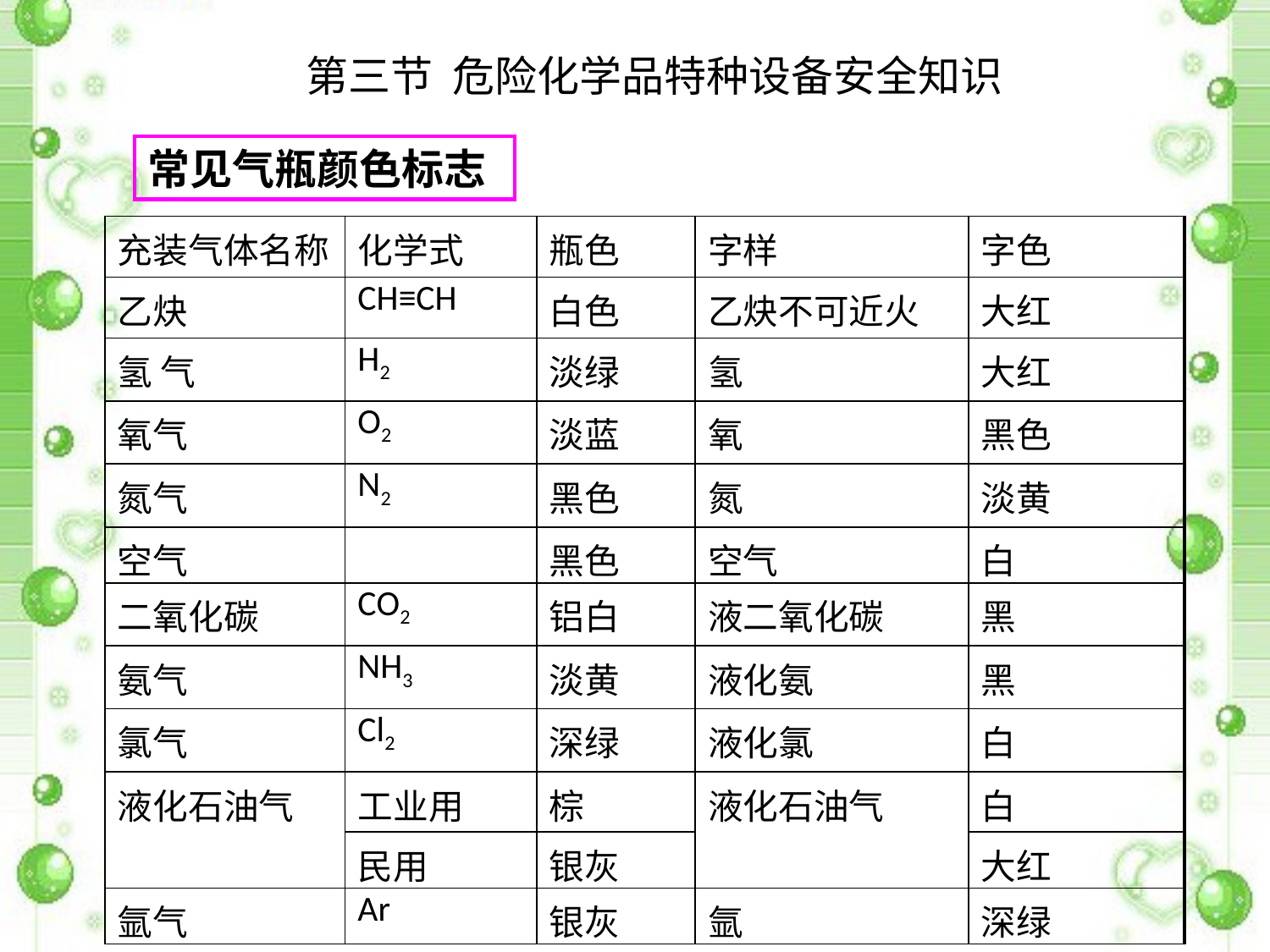

# 第三节  危险化学品特种设备安全知识
常见气瓶颜色标志
| 充装气体名称 | 化学式 | 瓶色 | 字样 | 字色 |
| --- | --- | --- | --- | --- |
| 乙炔 | CH≡CH | 白色 | 乙炔不可近火 | 大红 |
| 氢 气 | H2 | 淡绿 | 氢 | 大红 |
| 氧气 | O2 | 淡蓝 | 氧 | 黑色 |
| 氮气 | N2 | 黑色 | 氮 | 淡黄 |
| 空气 |  | 黑色 | 空气 | 白 |
| 二氧化碳 | CO2 | 铝白 | 液二氧化碳 | 黑 |
| 氨气 | NH3 | 淡黄 | 液化氨 | 黑 |
| 氯气 | Cl2 | 深绿 | 液化氯 | 白 |
| 液化石油气 | 工业用 | 棕 | 液化石油气 | 白 |
|  | 民用 | 银灰 |  | 大红 |
| 氩气 | Ar | 银灰 | 氩 | 深绿 |